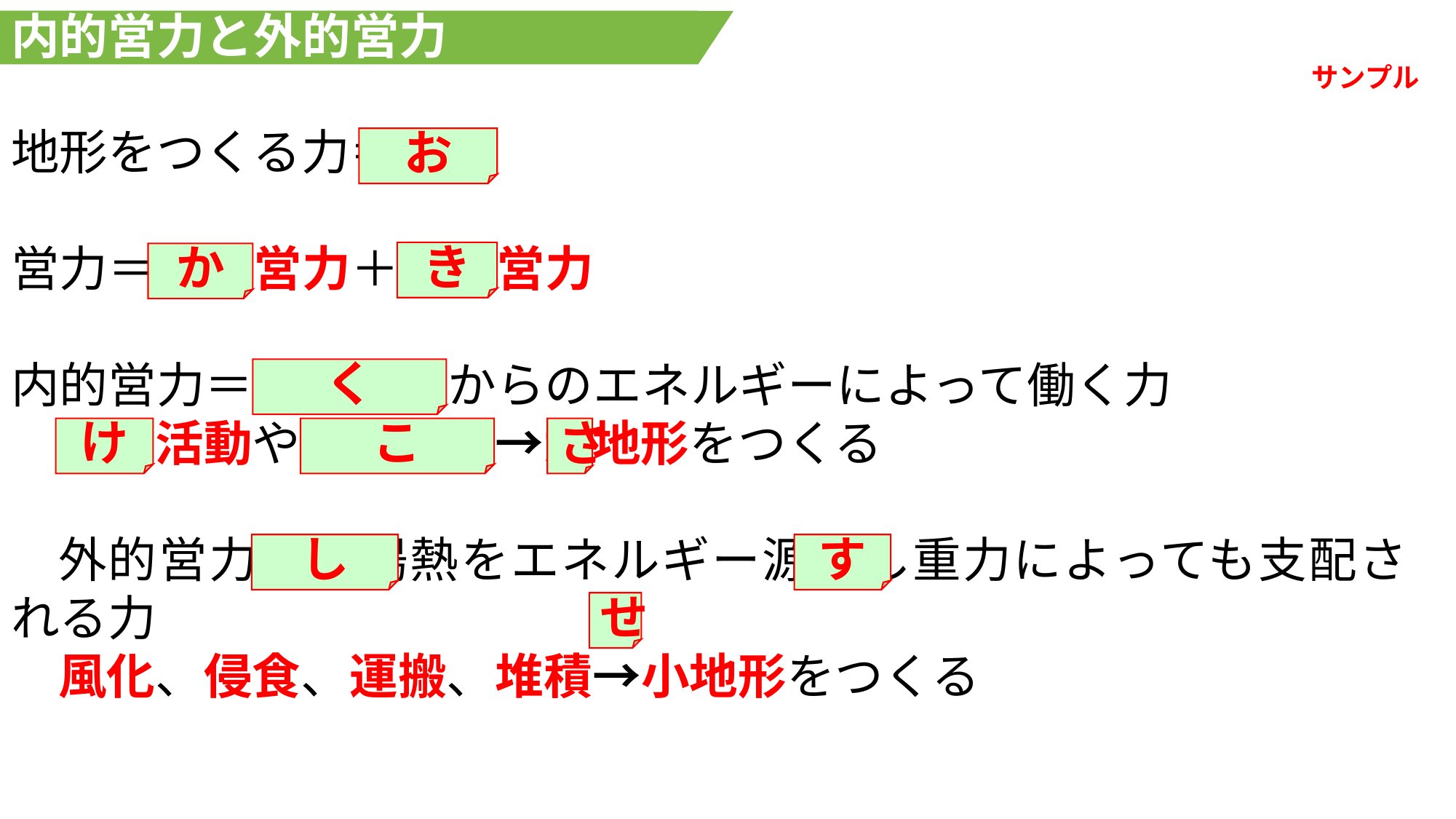

内的営力と外的営力

地形をつくる力＝営力

営力＝内的営力＋外的営力

内的営力＝地球内部からのエネルギーによって働く力
火山活動や地殻変動→大地形をつくる

外的営力＝太陽熱をエネルギー源とし重力によっても支配される力
風化、侵食、運搬、堆積→小地形をつくる
サンプル
お
き
か
く
け
こ
さ
し
す
せ